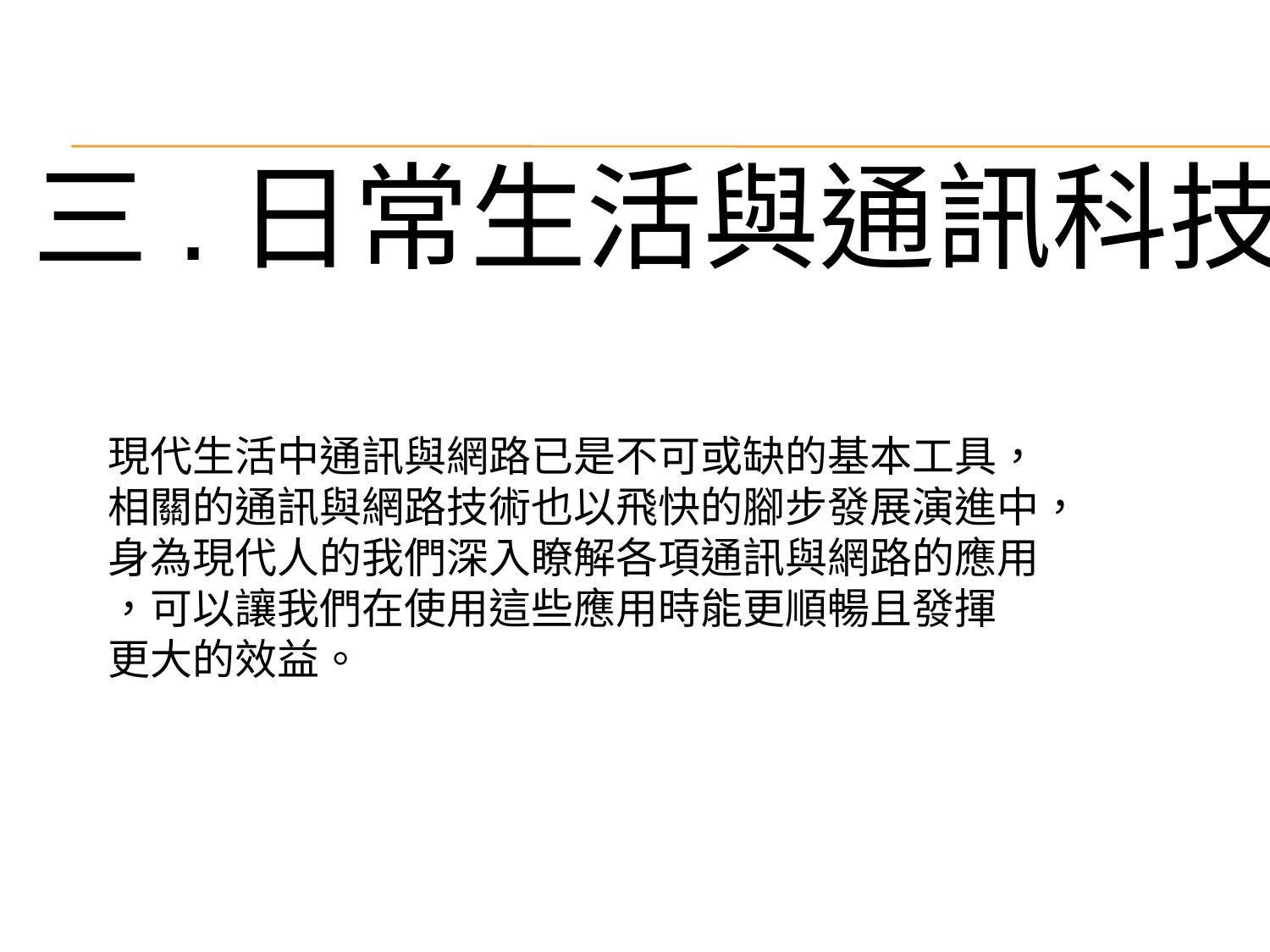

三.日常生活與通訊科技
現代生活中通訊與網路已是不可或缺的基本工具，
相關的通訊與網路技術也以飛快的腳步發展演進中，
身為現代人的我們深入瞭解各項通訊與網路的應用
，可以讓我們在使用這些應用時能更順暢且發揮
更大的效益。